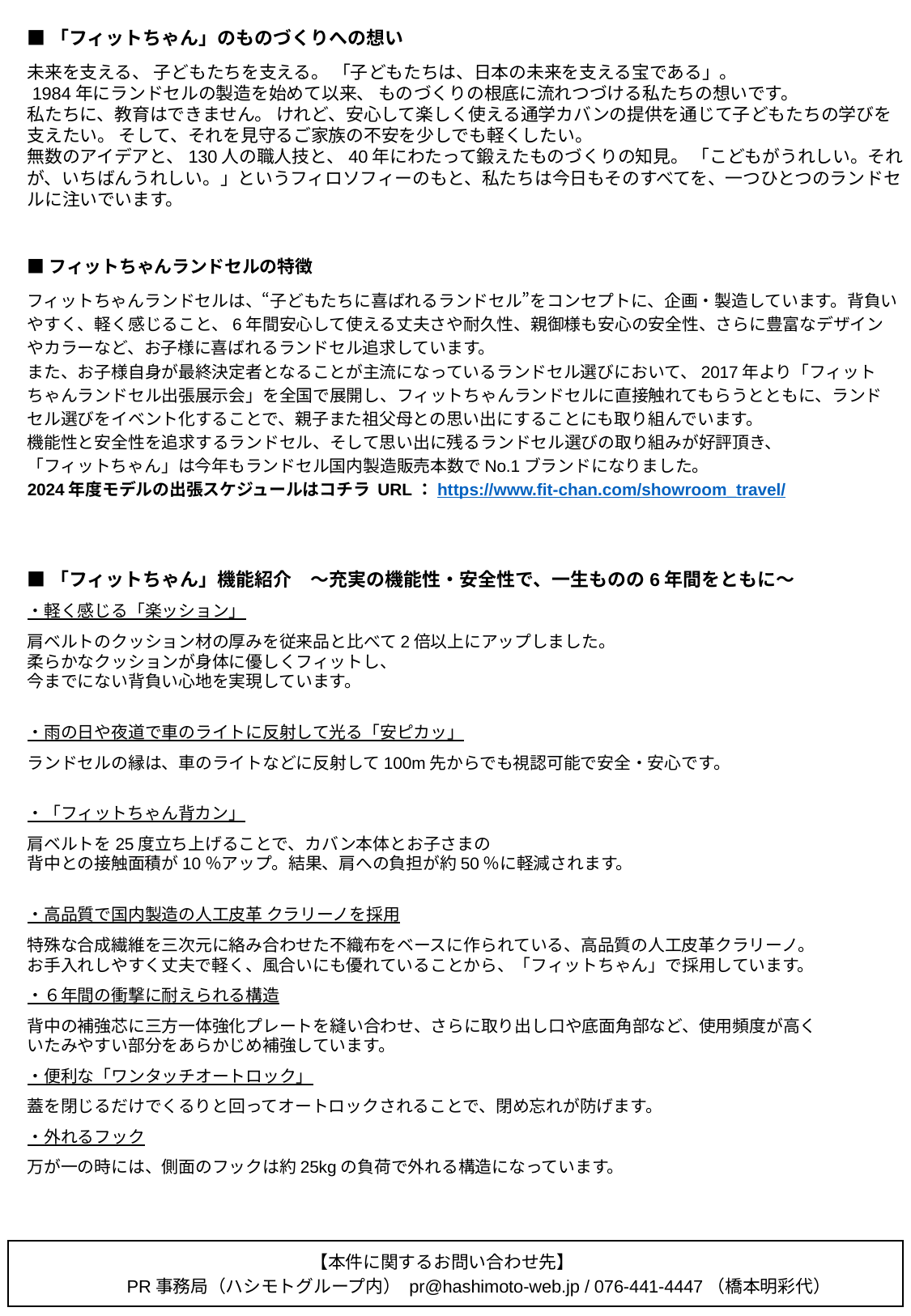

■「フィットちゃん」のものづくりへの想い
未来を支える、 子どもたちを支える。 「子どもたちは、日本の未来を支える宝である」。
 1984年にランドセルの製造を始めて以来、 ものづくりの根底に流れつづける私たちの想いです。
私たちに、教育はできません。 けれど、安心して楽しく使える通学カバンの提供を通じて子どもたちの学びを支えたい。 そして、それを見守るご家族の不安を少しでも軽くしたい。
無数のアイデアと、130人の職人技と、40年にわたって鍛えたものづくりの知見。 「こどもがうれしい。それが、いちばんうれしい。」というフィロソフィーのもと、私たちは今日もそのすべてを、一つひとつのランドセルに注いでいます。
■フィットちゃんランドセルの特徴
フィットちゃんランドセルは、“子どもたちに喜ばれるランドセル”をコンセプトに、企画・製造しています。背負いやすく、軽く感じること、6年間安心して使える丈夫さや耐久性、親御様も安心の安全性、さらに豊富なデザインやカラーなど、お子様に喜ばれるランドセル追求しています。
また、お子様自身が最終決定者となることが主流になっているランドセル選びにおいて、2017年より「フィットちゃんランドセル出張展示会」を全国で展開し、フィットちゃんランドセルに直接触れてもらうとともに、ランドセル選びをイベント化することで、親子また祖父母との思い出にすることにも取り組んでいます。
機能性と安全性を追求するランドセル、そして思い出に残るランドセル選びの取り組みが好評頂き、
「フィットちゃん」は今年もランドセル国内製造販売本数でNo.1ブランドになりました。
2024年度モデルの出張スケジュールはコチラ URL：https://www.fit-chan.com/showroom_travel/

■「フィットちゃん」機能紹介　〜充実の機能性・安全性で、一生ものの6年間をともに〜
・軽く感じる「楽ッション」
肩ベルトのクッション材の厚みを従来品と比べて2倍以上にアップしました。
柔らかなクッションが身体に優しくフィットし、
今までにない背負い心地を実現しています。

・雨の日や夜道で車のライトに反射して光る「安ピカッ」
ランドセルの縁は、車のライトなどに反射して100m先からでも視認可能で安全・安心です。

・「フィットちゃん背カン」
肩ベルトを25度立ち上げることで、カバン本体とお子さまの
背中との接触面積が10％アップ。結果、肩への負担が約50％に軽減されます。

・高品質で国内製造の人工皮革 クラリーノを採用
特殊な合成繊維を三次元に絡み合わせた不織布をベースに作られている、高品質の人工皮革クラリーノ。
お手入れしやすく丈夫で軽く、風合いにも優れていることから、「フィットちゃん」で採用しています。
・６年間の衝撃に耐えられる構造
背中の補強芯に三方一体強化プレートを縫い合わせ、さらに取り出し口や底面角部など、使用頻度が高く
いたみやすい部分をあらかじめ補強しています。
・便利な「ワンタッチオートロック」
蓋を閉じるだけでくるりと回ってオートロックされることで、閉め忘れが防げます。
・外れるフック
万が一の時には、側面のフックは約25kgの負荷で外れる構造になっています。

【本件に関するお問い合わせ先】
PR事務局（ハシモトグループ内） pr@hashimoto-web.jp / 076-441-4447（橋本明彩代）